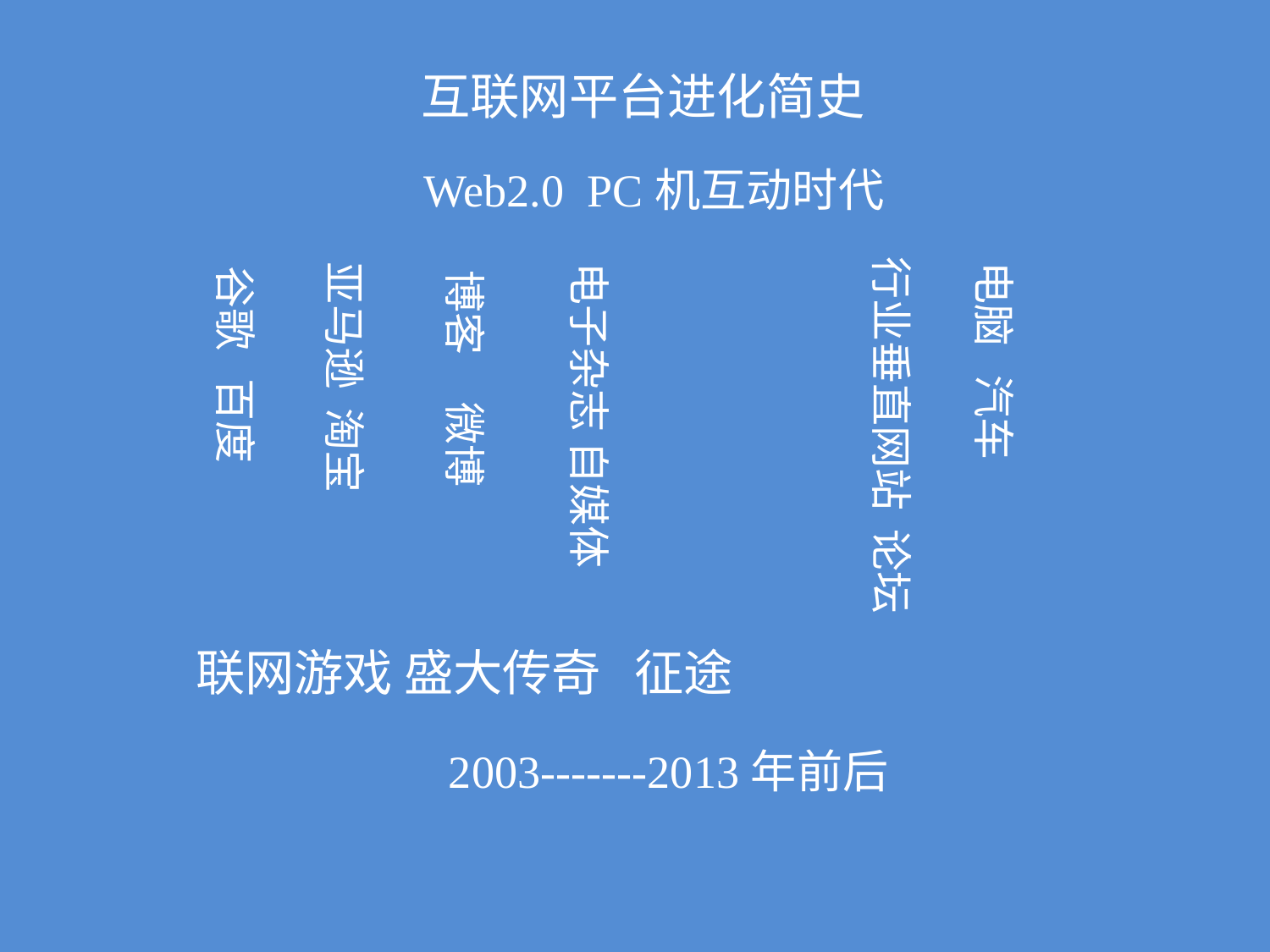

# 互联网平台进化简史
   Web2.0  PC机互动时代

 博客     微博
行业垂直网站  论坛

电脑   汽车
亚马逊  淘宝
电子杂志 自媒体
谷歌   百度
联网游戏 盛大传奇   征途
   2003-------2013年前后